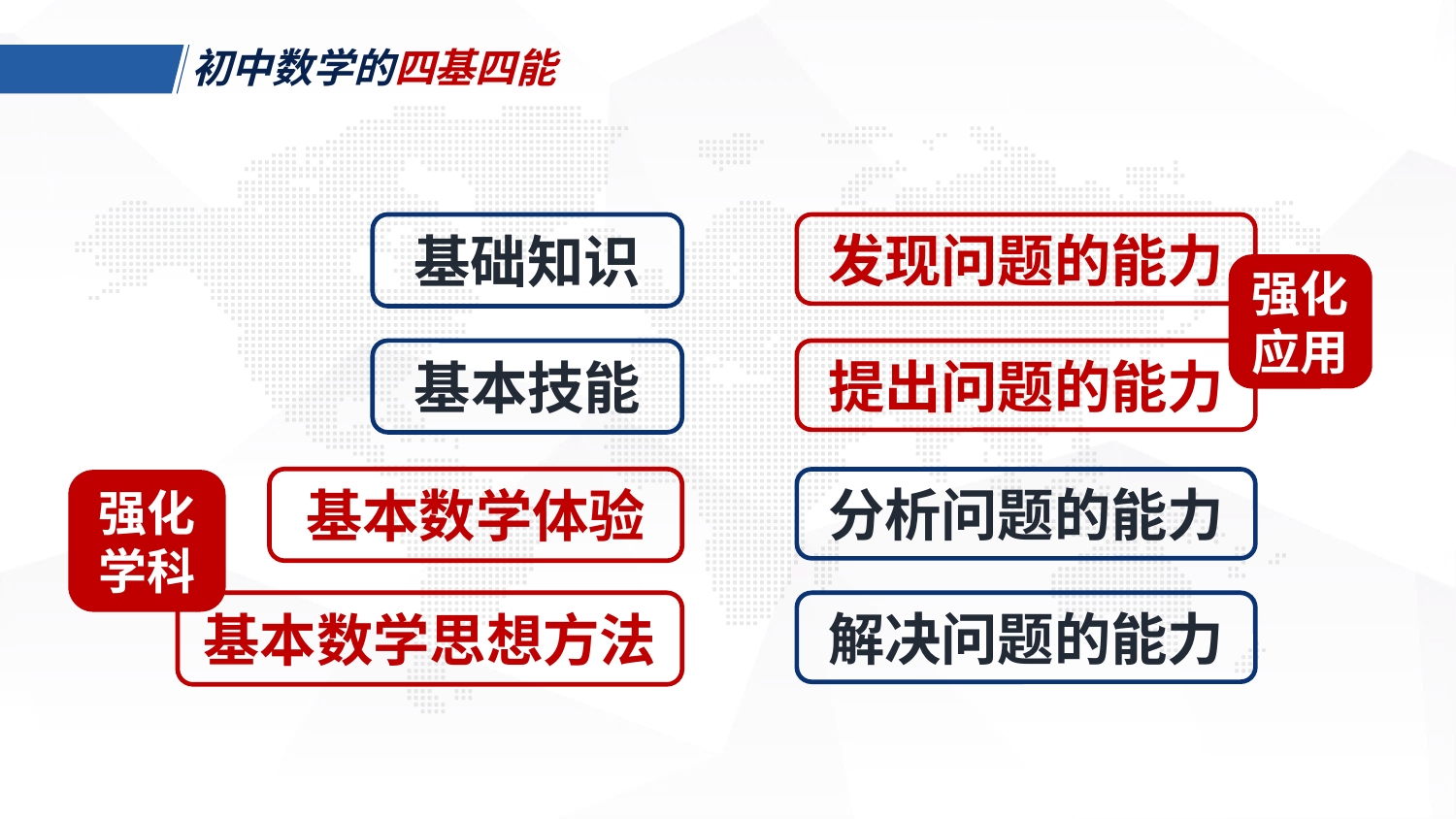

# 初中数学的四基四能
基础知识
发现问题的能力
强化
应用
基本技能
提出问题的能力
基本数学体验
分析问题的能力
强化
学科
基本数学思想方法
解决问题的能力